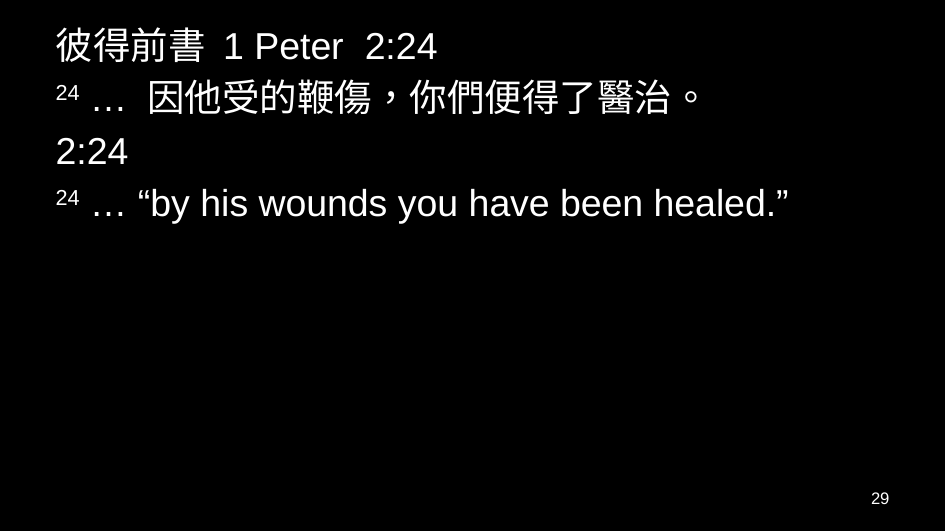

彼得前書 1 Peter  2:24
24 … 因他受的鞭傷，你們便得了醫治。
2:24
24 … “by his wounds you have been healed.”

29